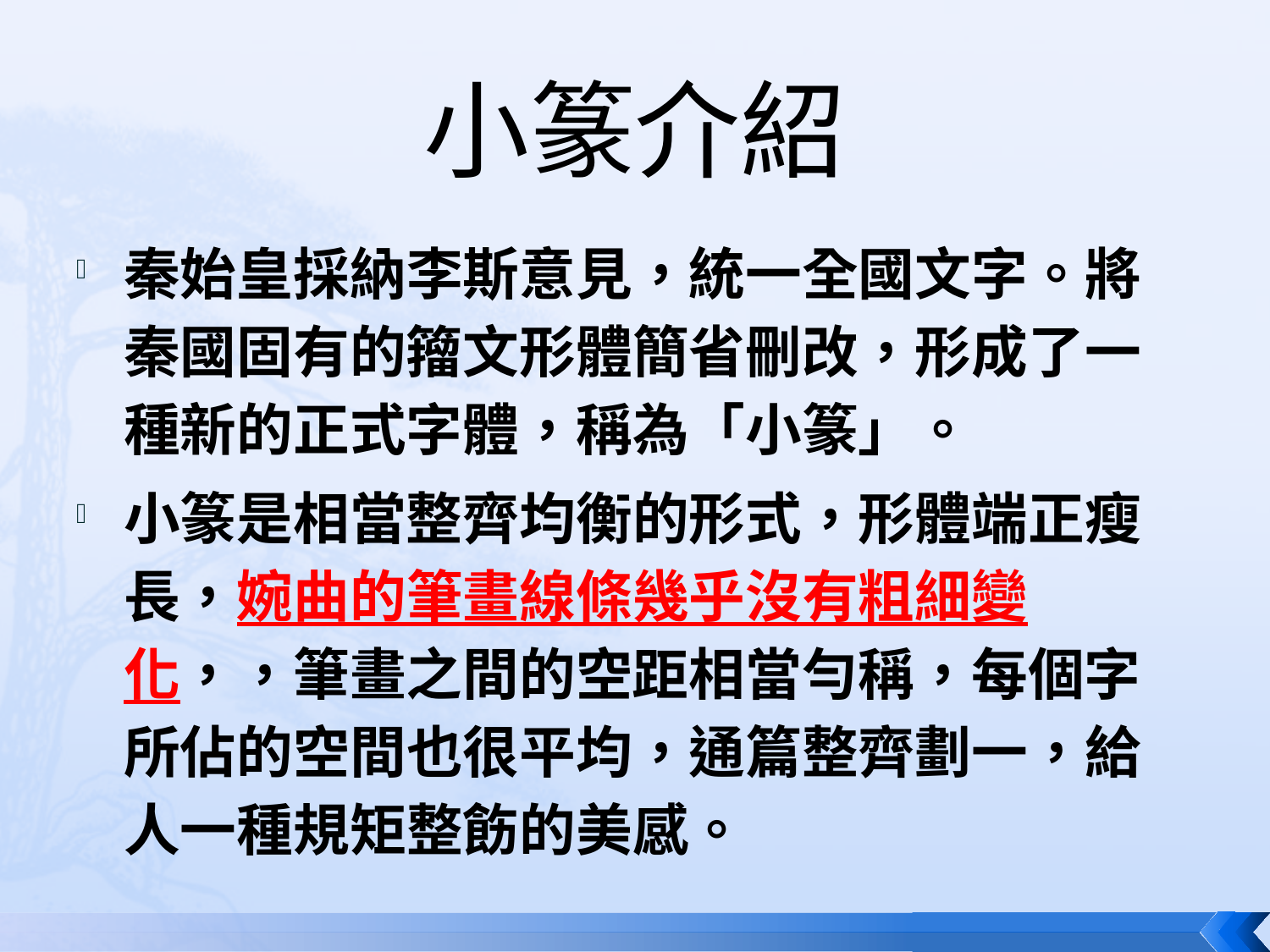

# 小篆介紹
秦始皇採納李斯意見，統一全國文字。將秦國固有的籀文形體簡省刪改，形成了一種新的正式字體，稱為「小篆」。
小篆是相當整齊均衡的形式，形體端正瘦長，婉曲的筆畫線條幾乎沒有粗細變化，，筆畫之間的空距相當勻稱，每個字所佔的空間也很平均，通篇整齊劃一，給人一種規矩整飭的美感。